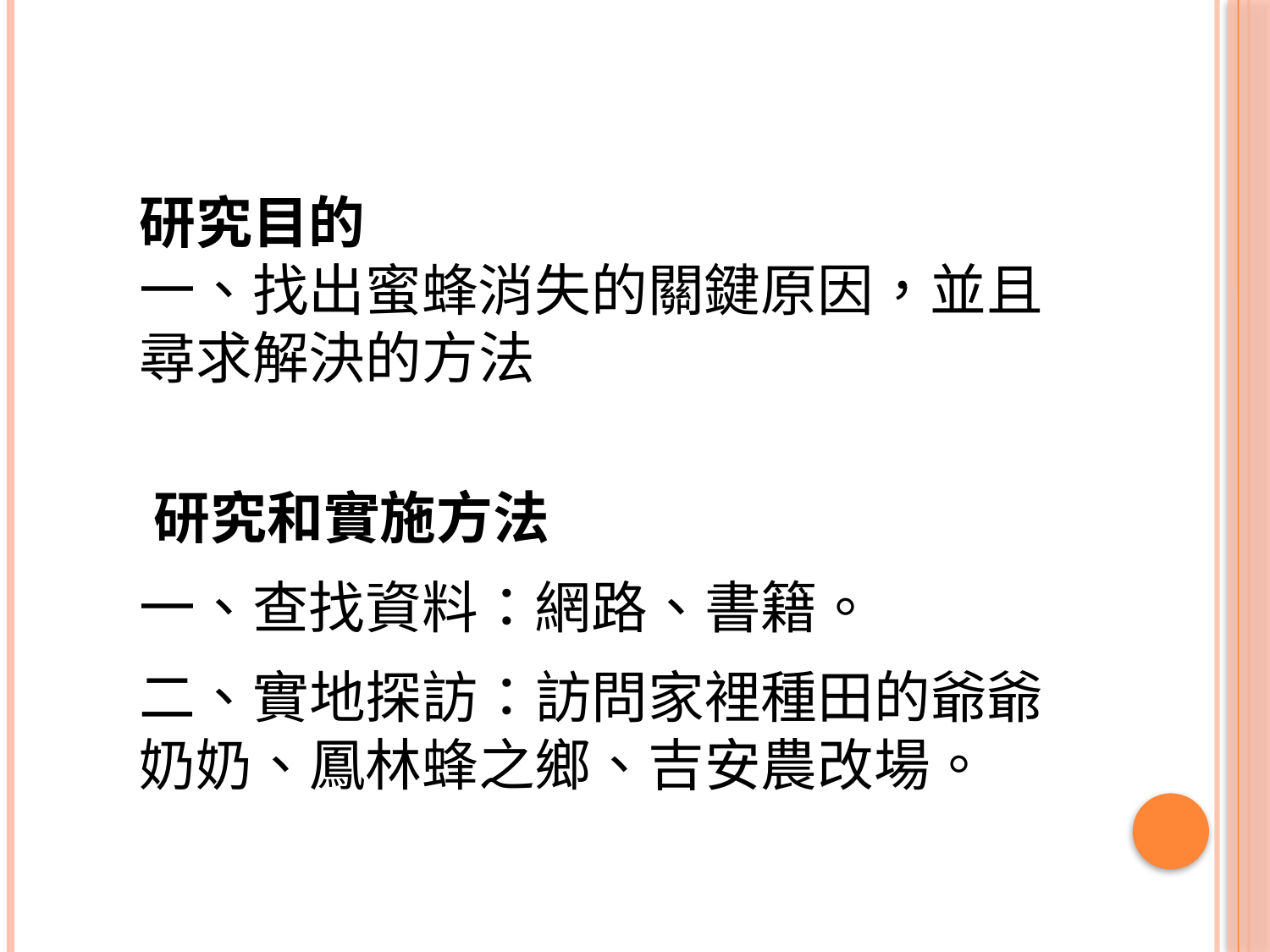

# 研究目的 一、找出蜜蜂消失的關鍵原因，並且尋求解決的方法
     研究和實施方法
一、查找資料：網路、書籍。
二、實地探訪：訪問家裡種田的爺爺奶奶、鳳林蜂之鄉、吉安農改場。